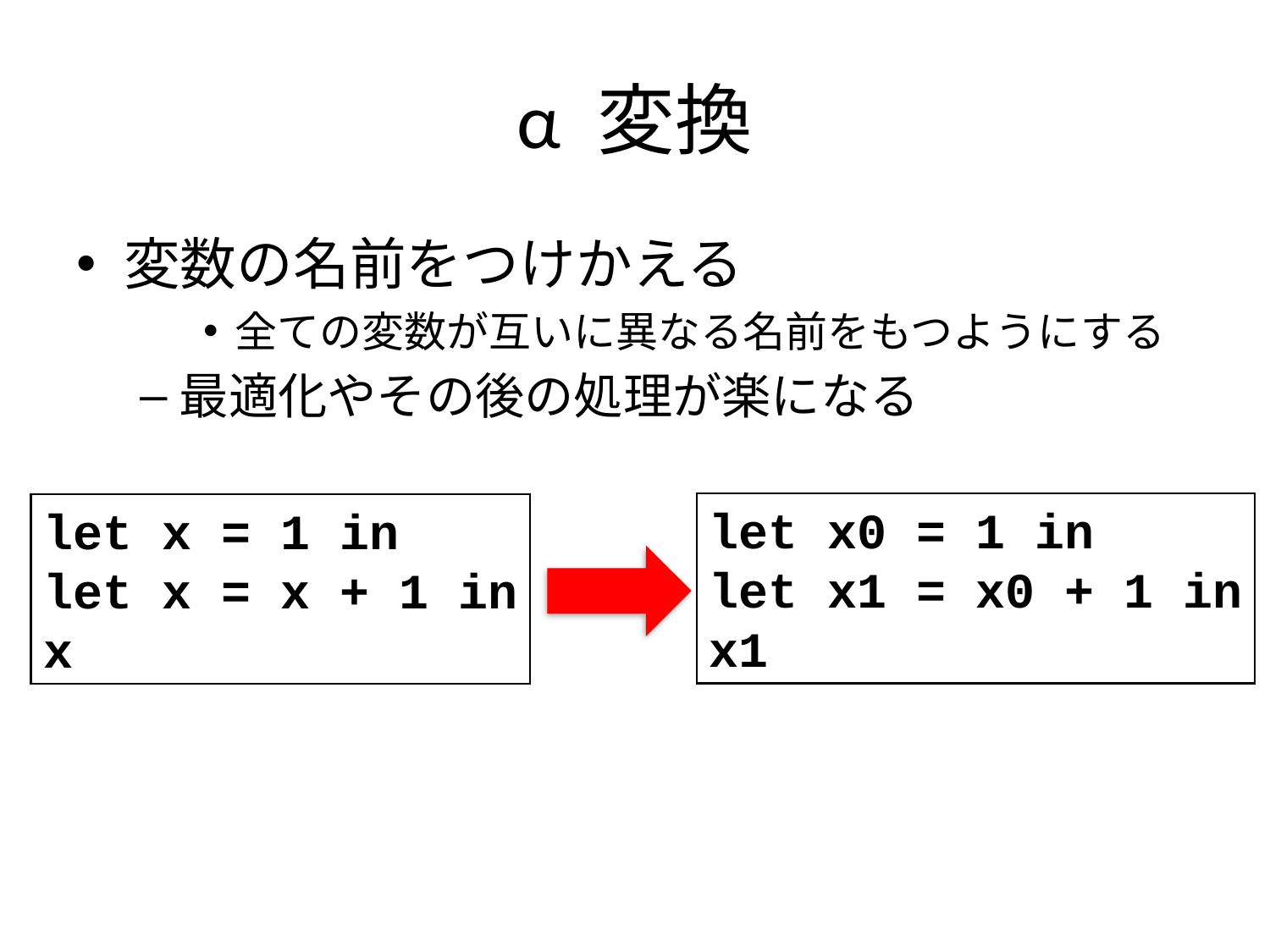

# α 変換
変数の名前をつけかえる
全ての変数が互いに異なる名前をもつようにする
最適化やその後の処理が楽になる
let x0 = 1 in
let x1 = x0 + 1 in
x1
let x = 1 in
let x = x + 1 in
x